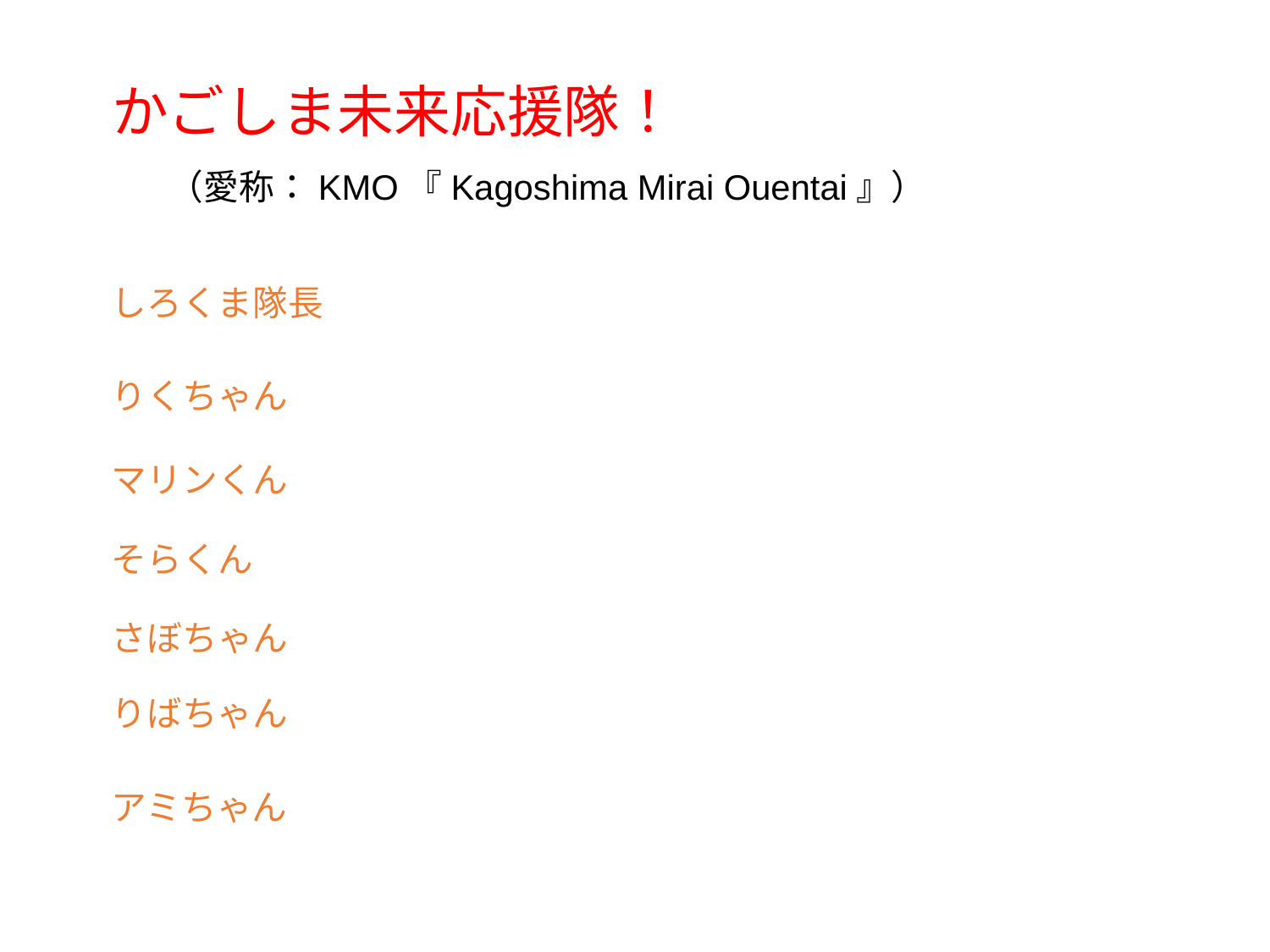

かごしま未来応援隊！
　（愛称：KMO『Kagoshima Mirai Ouentai』）
しろくま隊長
りくちゃん
マリンくん
そらくん
さぼちゃん
りばちゃん
アミちゃん